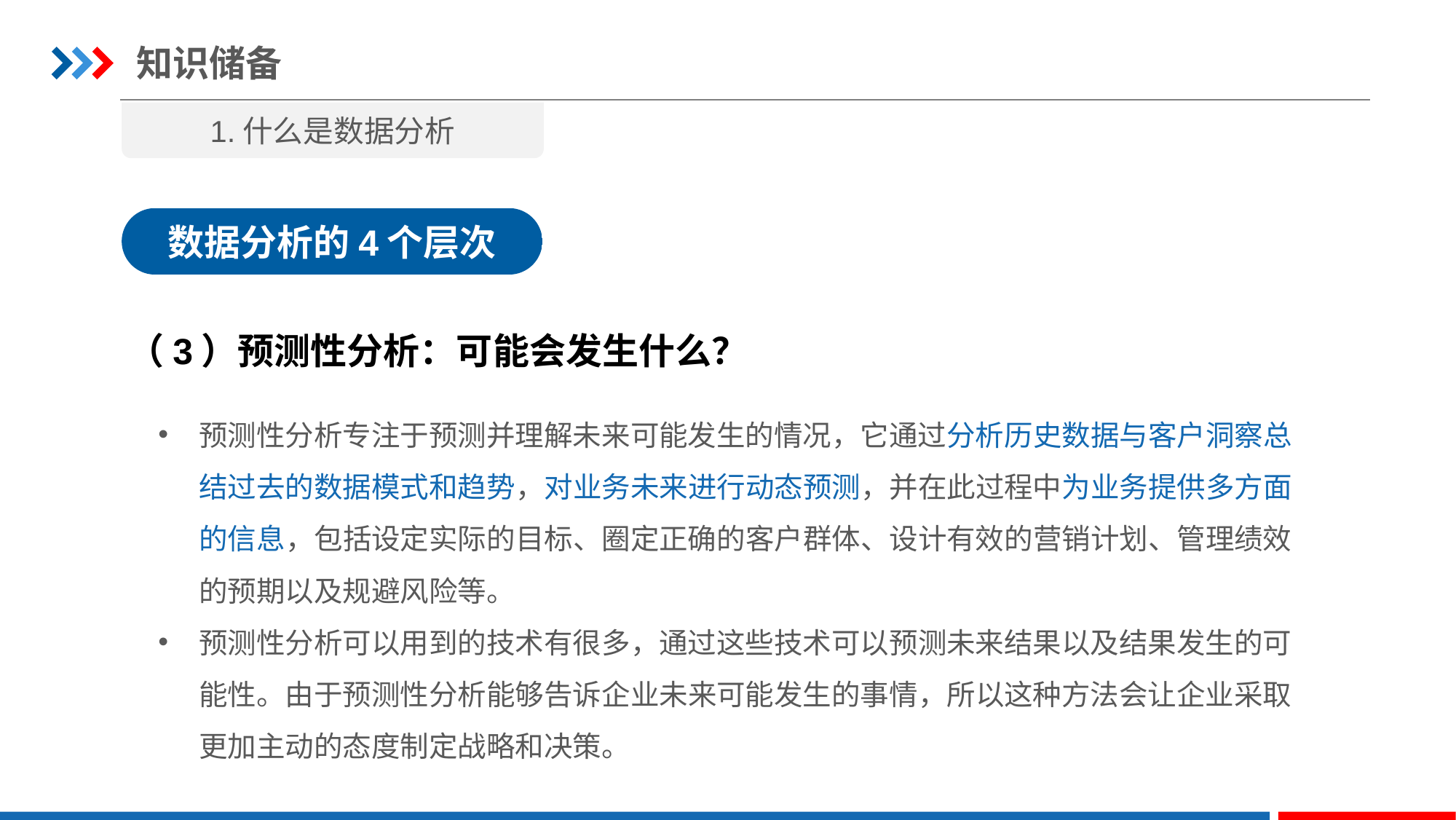

知识储备

1.什么是数据分析
数据分析的4个层次
（3）预测性分析：可能会发生什么？
预测性分析专注于预测并理解未来可能发生的情况，它通过分析历史数据与客户洞察总结过去的数据模式和趋势，对业务未来进行动态预测，并在此过程中为业务提供多方面的信息，包括设定实际的目标、圈定正确的客户群体、设计有效的营销计划、管理绩效的预期以及规避风险等。
预测性分析可以用到的技术有很多，通过这些技术可以预测未来结果以及结果发生的可能性。由于预测性分析能够告诉企业未来可能发生的事情，所以这种方法会让企业采取更加主动的态度制定战略和决策。